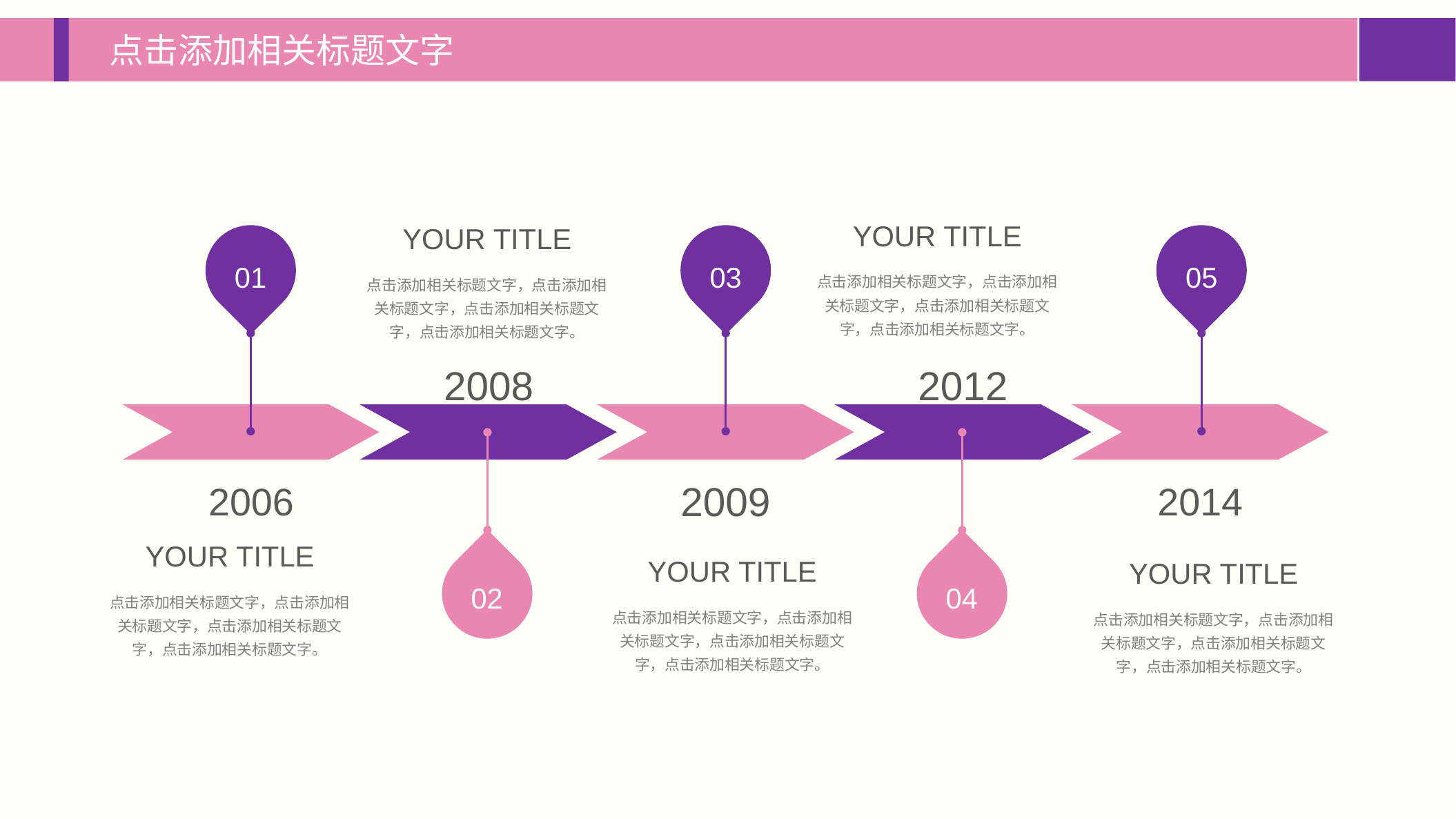

点击添加相关标题文字
YOUR TITLE
YOUR TITLE

01

03

05
点击添加相关标题文字，点击添加相关标题文字，点击添加相关标题文字，点击添加相关标题文字。
点击添加相关标题文字，点击添加相关标题文字，点击添加相关标题文字，点击添加相关标题文字。
2008
2012

02

04
2009
2006
2014
YOUR TITLE
YOUR TITLE
YOUR TITLE
点击添加相关标题文字，点击添加相关标题文字，点击添加相关标题文字，点击添加相关标题文字。
点击添加相关标题文字，点击添加相关标题文字，点击添加相关标题文字，点击添加相关标题文字。
点击添加相关标题文字，点击添加相关标题文字，点击添加相关标题文字，点击添加相关标题文字。